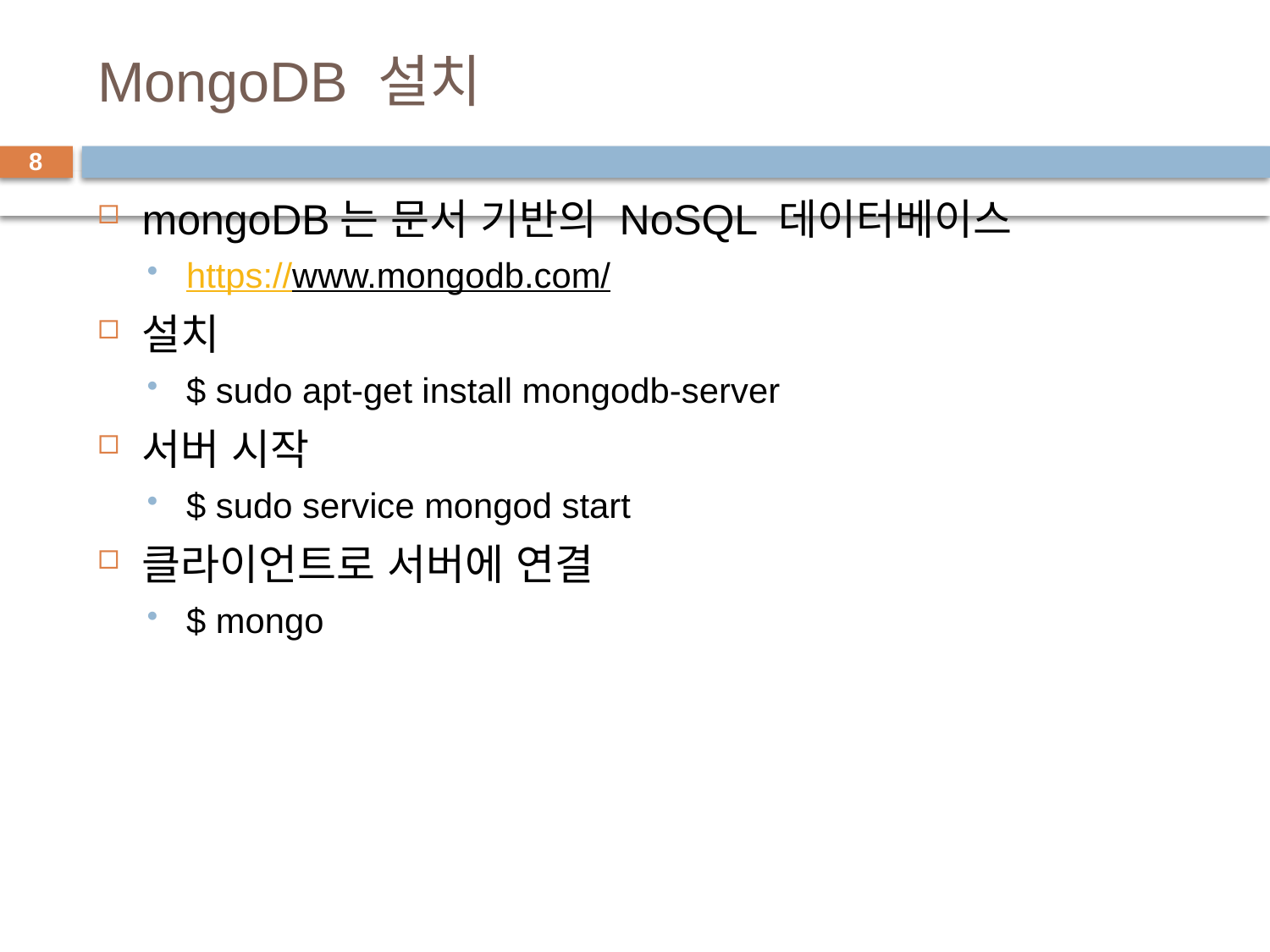

# MongoDB 설치
8
mongoDB는 문서 기반의 NoSQL 데이터베이스
https://www.mongodb.com/
설치
$ sudo apt-get install mongodb-server
서버 시작
$ sudo service mongod start
클라이언트로 서버에 연결
$ mongo